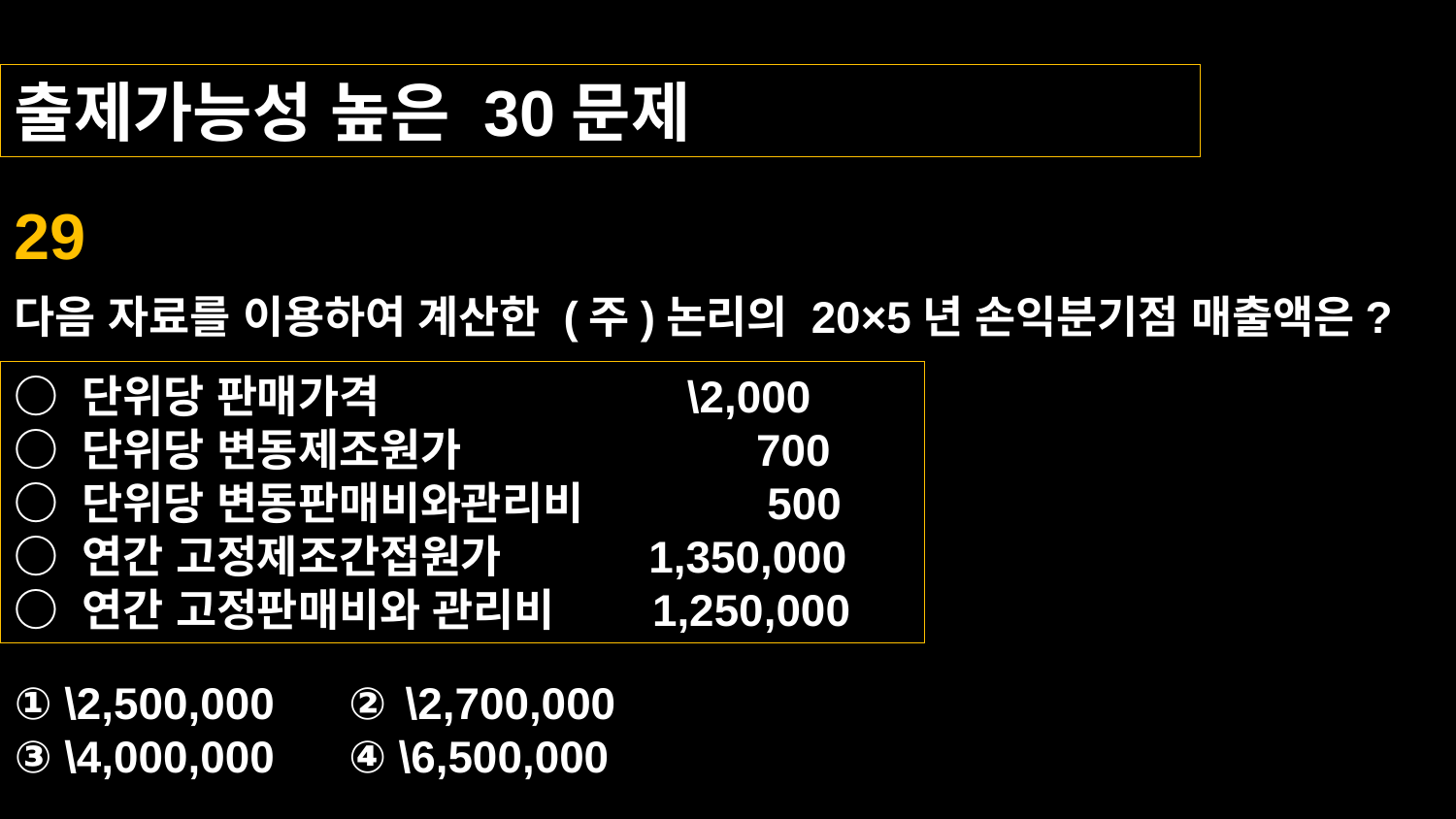

출제가능성 높은 30문제
29

다음 자료를 이용하여 계산한 (주)논리의 20×5년 손익분기점 매출액은?
○ 단위당 판매가격                        \2,000
○ 단위당 변동제조원가                       700
○ 단위당 변동판매비와관리비              500
○ 연간 고정제조간접원가           1,350,000
○ 연간 고정판매비와 관리비       1,250,000
① \2,500,000      ② \2,700,000
③ \4,000,000      ④ \6,500,000